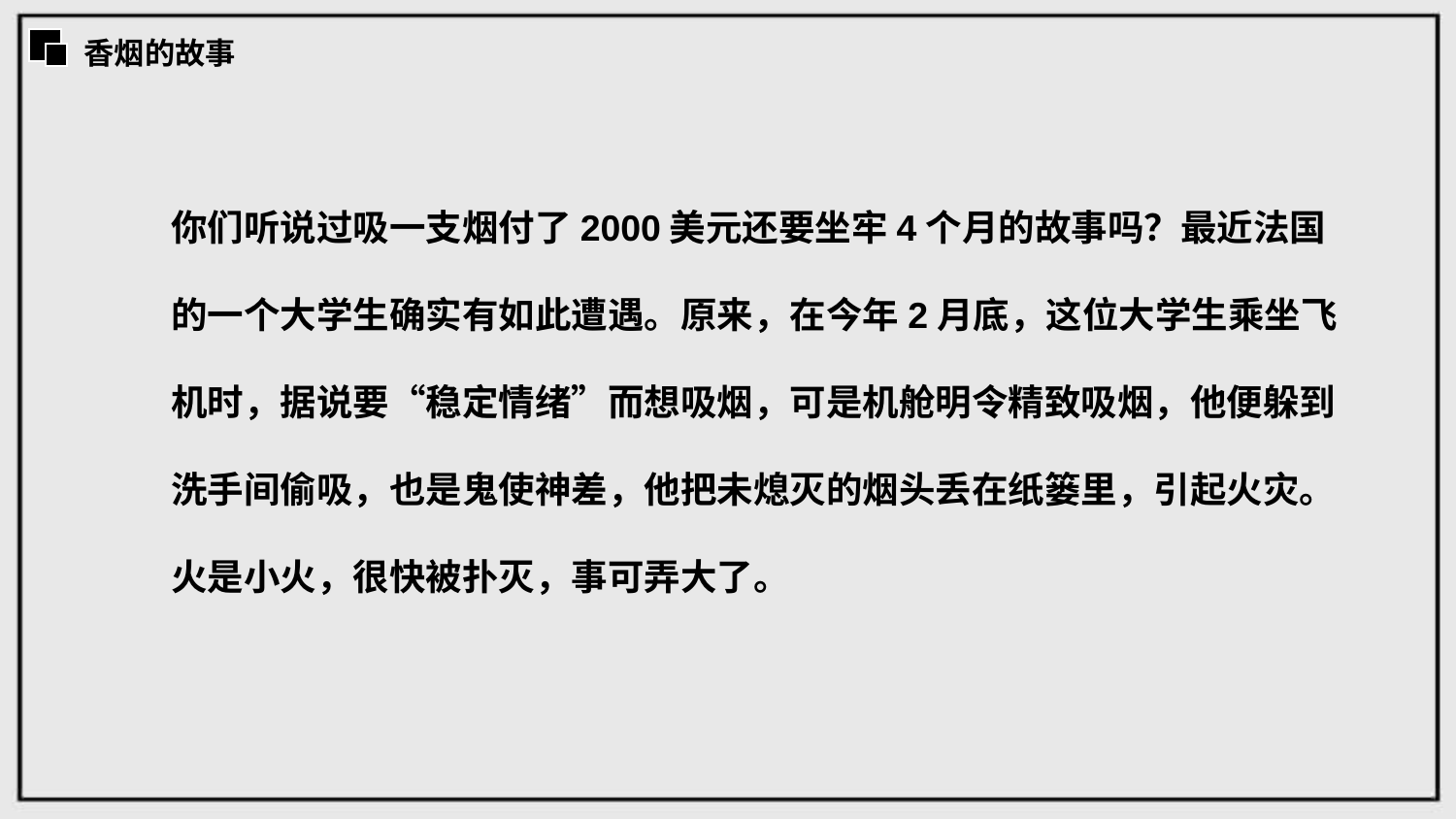

香烟的故事

你们听说过吸一支烟付了2000美元还要坐牢4个月的故事吗？最近法国的一个大学生确实有如此遭遇。原来，在今年2月底，这位大学生乘坐飞机时，据说要“稳定情绪”而想吸烟，可是机舱明令精致吸烟，他便躲到洗手间偷吸，也是鬼使神差，他把未熄灭的烟头丢在纸篓里，引起火灾。火是小火，很快被扑灭，事可弄大了。